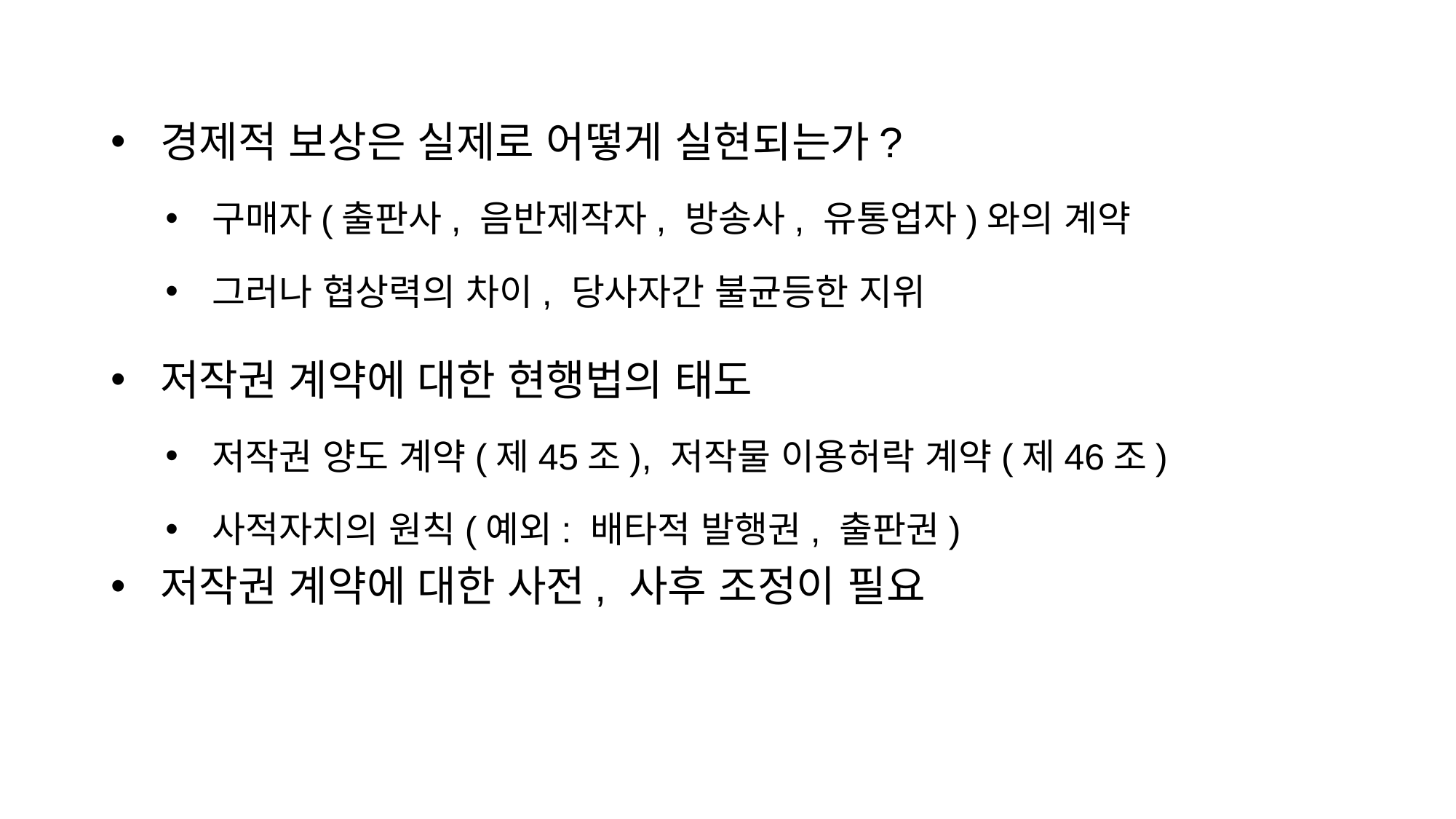

경제적 보상은 실제로 어떻게 실현되는가?
 구매자(출판사, 음반제작자, 방송사, 유통업자)와의 계약
 그러나 협상력의 차이, 당사자간 불균등한 지위
 저작권 계약에 대한 현행법의 태도
 저작권 양도 계약(제45조), 저작물 이용허락 계약(제46조)
 사적자치의 원칙(예외: 배타적 발행권, 출판권)
 저작권 계약에 대한 사전, 사후 조정이 필요